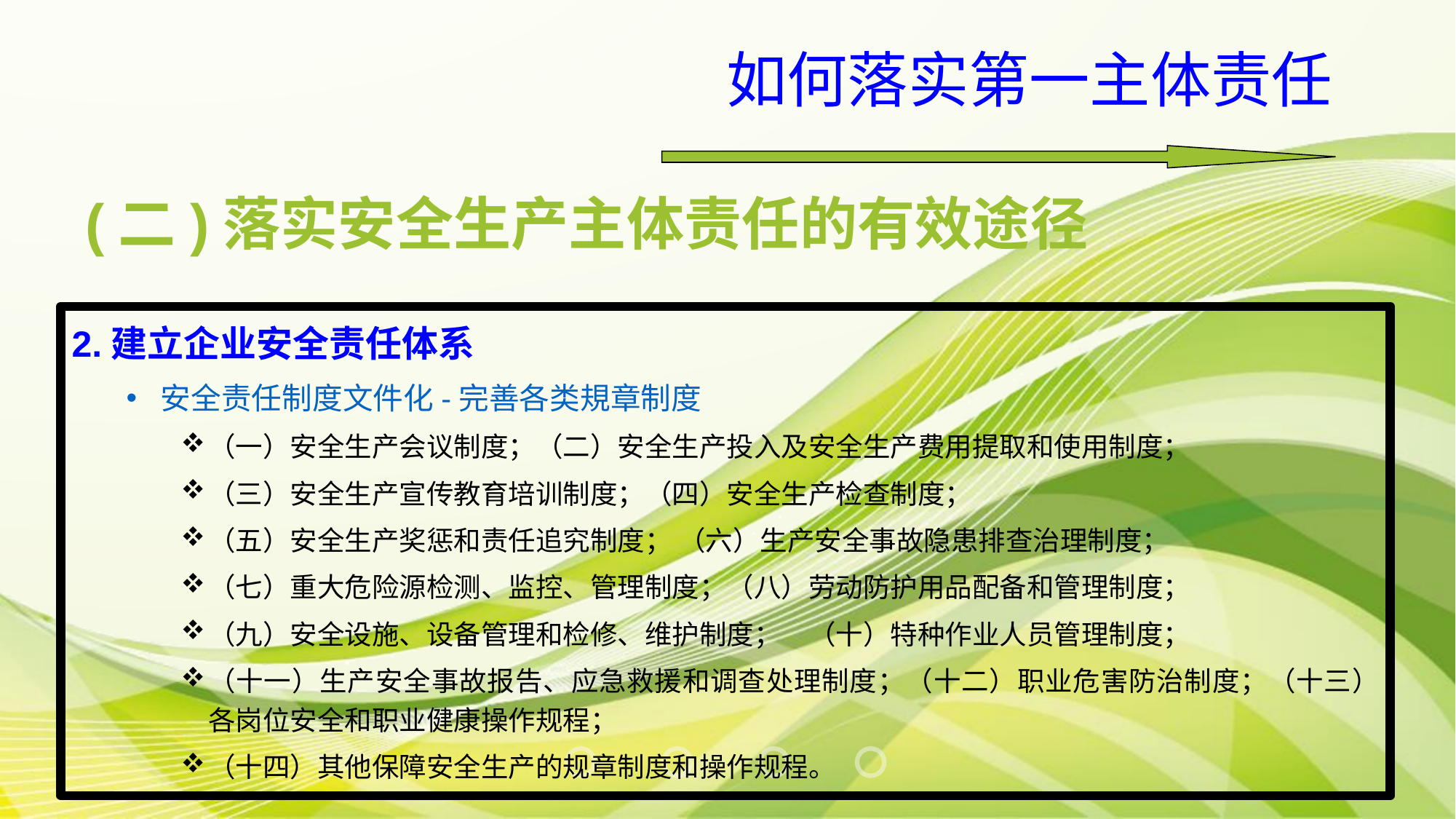

如何落实第一主体责任

(二)落实安全生产主体责任的有效途径
2.建立企业安全责任体系
安全责任制度文件化-完善各类規章制度
（一）安全生产会议制度；（二）安全生产投入及安全生产费用提取和使用制度；
（三）安全生产宣传教育培训制度；（四）安全生产检查制度；
（五）安全生产奖惩和责任追究制度； （六）生产安全事故隐患排查治理制度；
（七）重大危险源检测、监控、管理制度；（八）劳动防护用品配备和管理制度；
（九）安全设施、设备管理和检修、维护制度；　（十）特种作业人员管理制度；
（十一）生产安全事故报告、应急救援和调查处理制度；（十二）职业危害防治制度；（十三）各岗位安全和职业健康操作规程；
（十四）其他保障安全生产的规章制度和操作规程。